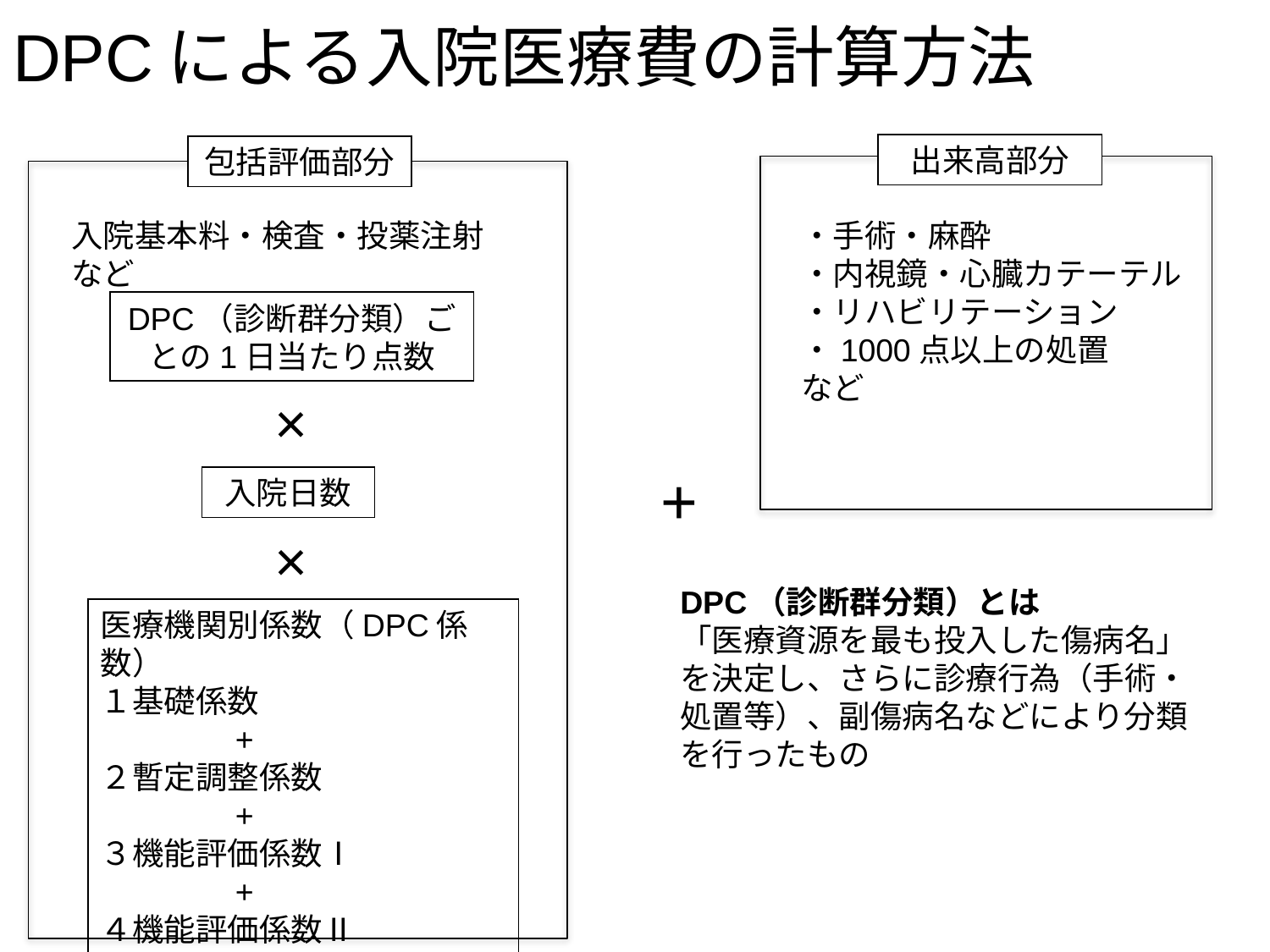

# DPCによる入院医療費の計算方法
出来高部分
包括評価部分

入院基本料・検査・投薬注射など
・手術・麻酔
・内視鏡・心臓カテーテル
・リハビリテーション
・1000点以上の処置
など
DPC（診断群分類）ごとの1日当たり点数
×
+
入院日数
×
DPC（診断群分類）とは
「医療資源を最も投入した傷病名」を決定し、さらに診療行為（手術・処置等）、副傷病名などにより分類を行ったもの
医療機関別係数（DPC係数）
１基礎係数
　　　　+
２暫定調整係数
　　　　+
３機能評価係数Ⅰ
　　　　+
４機能評価係数Ⅱ